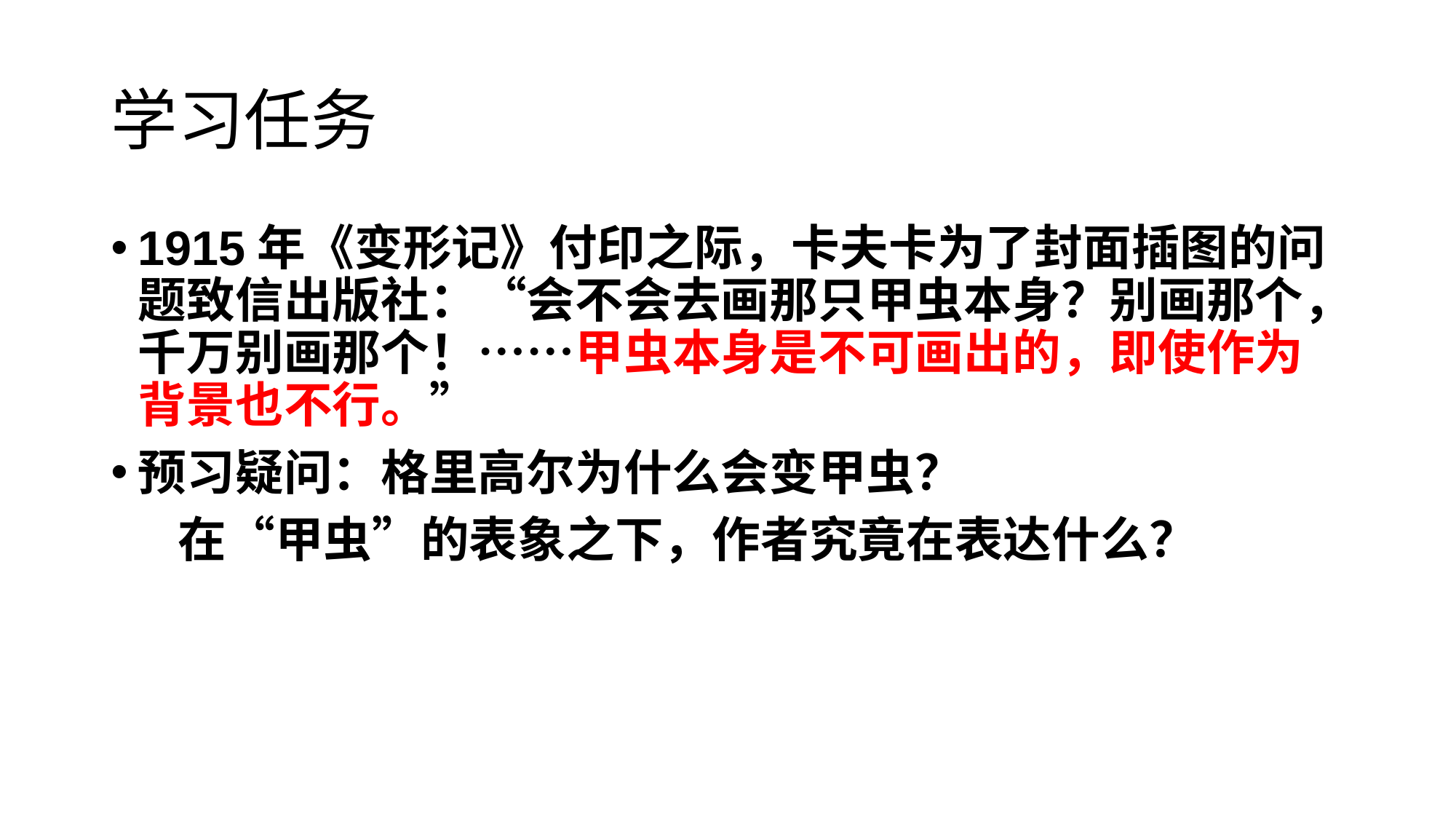

# 学习任务
1915年《变形记》付印之际，卡夫卡为了封面插图的问题致信出版社：“会不会去画那只甲虫本身？别画那个，千万别画那个！……甲虫本身是不可画出的，即使作为背景也不行。”
预习疑问：格里高尔为什么会变甲虫？
     在“甲虫”的表象之下，作者究竟在表达什么？